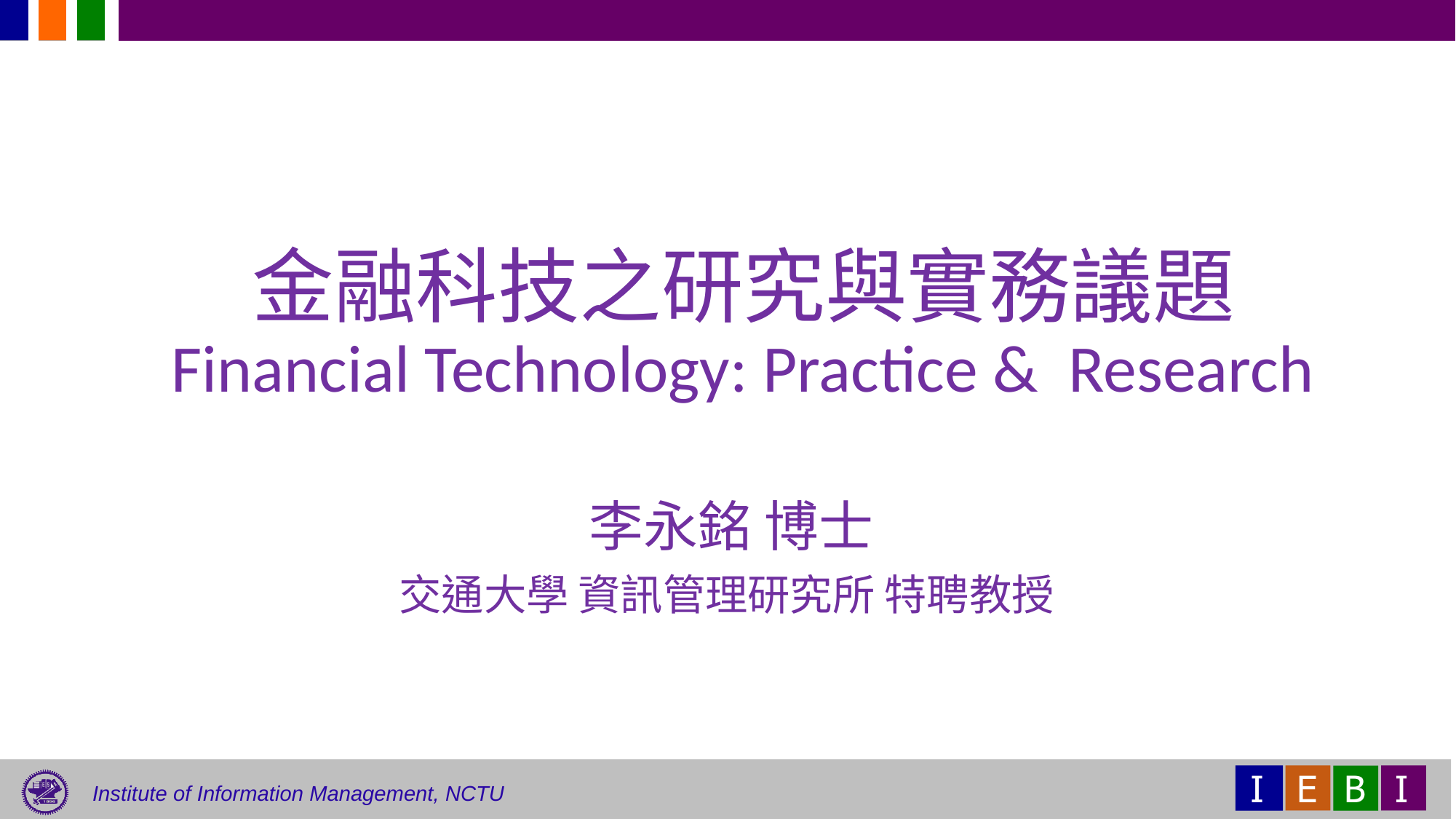

# 金融科技之研究與實務議題 Financial Technology: Practice &  Research
李永銘 博士
交通大學 資訊管理研究所 特聘教授